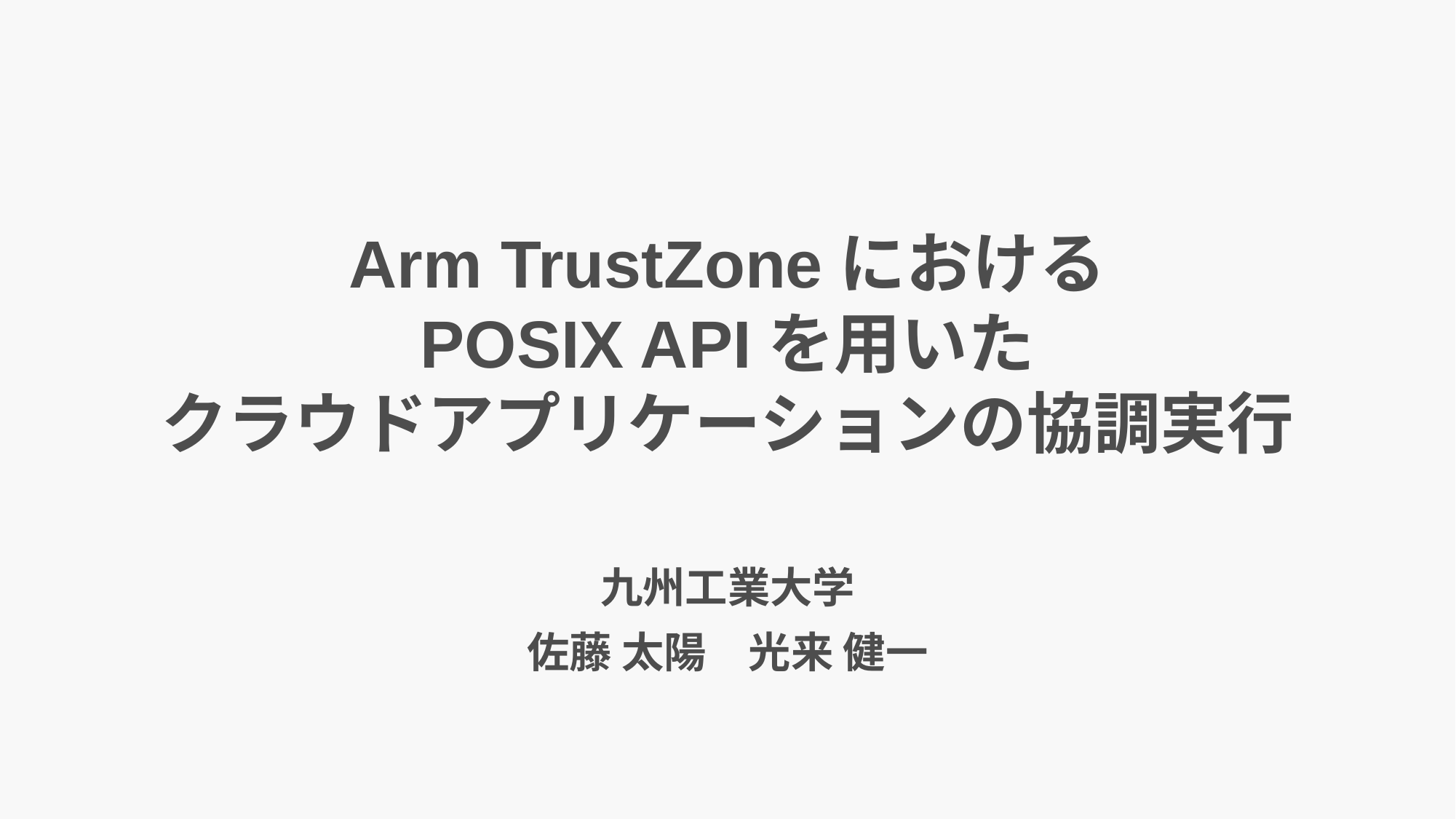

# Arm TrustZoneにおける POSIX APIを用いた クラウドアプリケーションの協調実行
九州工業大学
佐藤 太陽　光来 健一